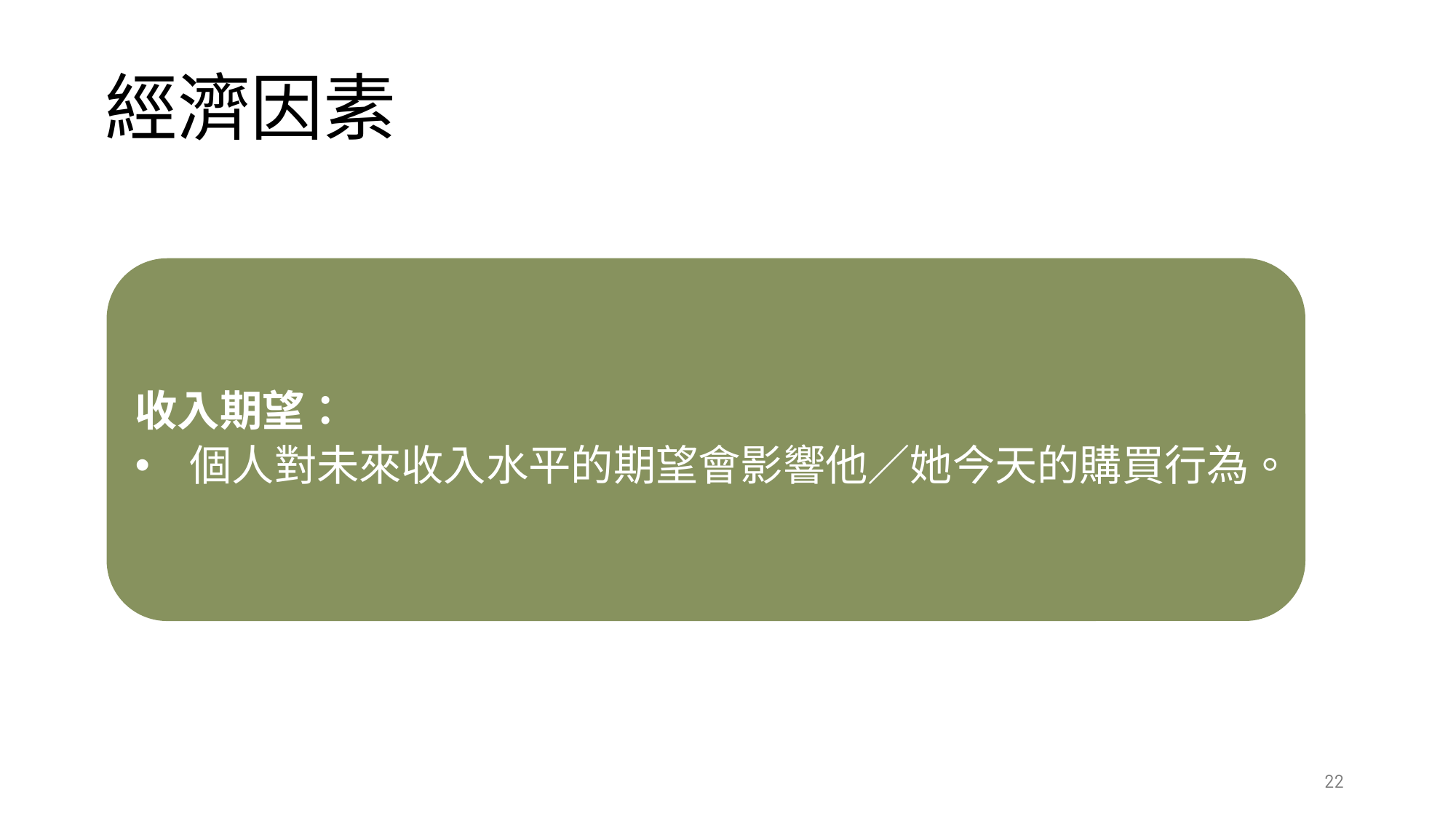

經濟因素
收入期望：
個人對未來收入水平的期望會影響他／她今天的購買行為。
22